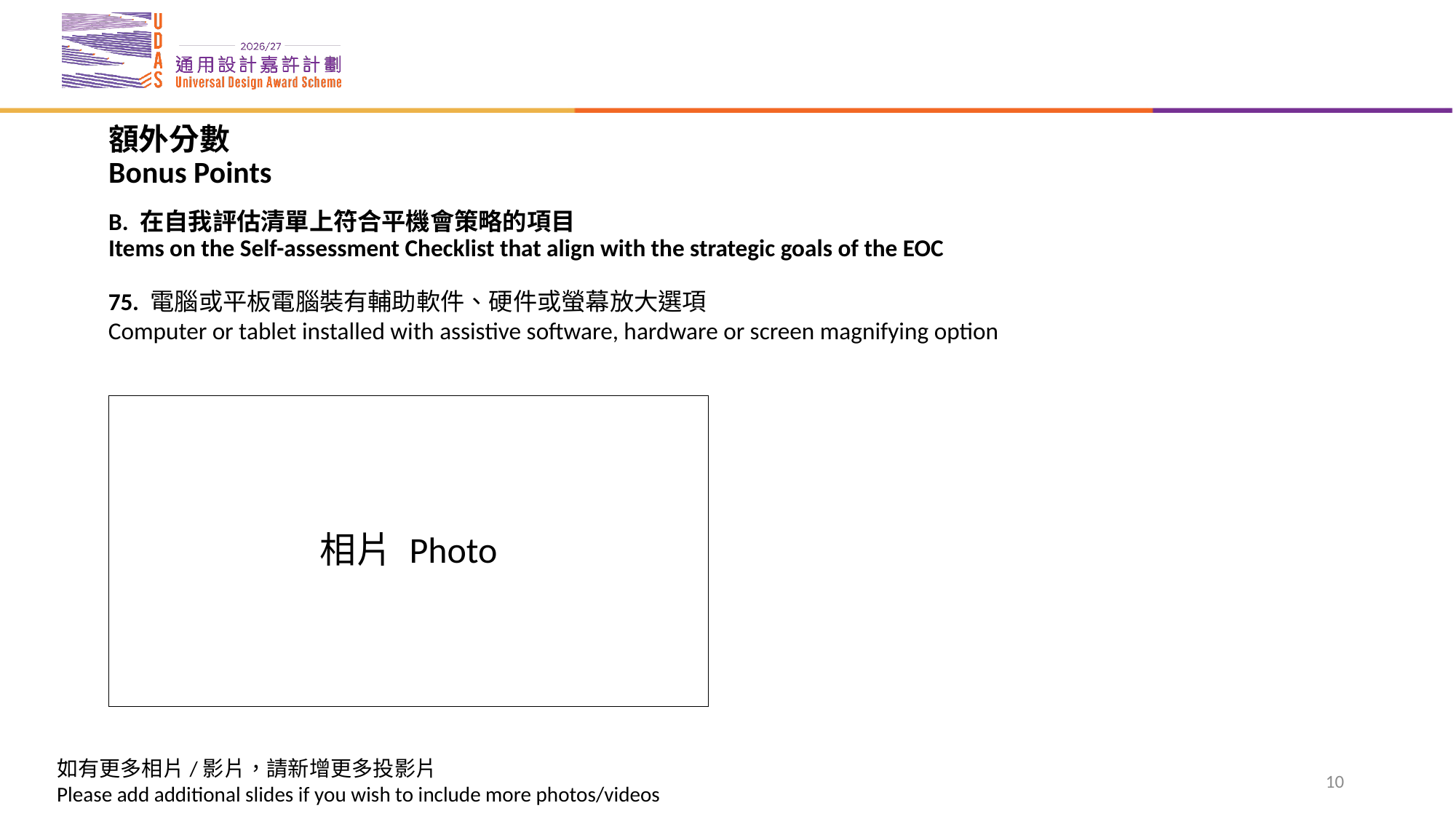

# 額外分數 Bonus Points B. 在自我評估清單上符合平機會策略的項目 Items on the Self-assessment Checklist that align with the strategic goals of the EOC
75. 電腦或平板電腦裝有輔助軟件、硬件或螢幕放大選項
Computer or tablet installed with assistive software, hardware or screen magnifying option
相片 Photo
10